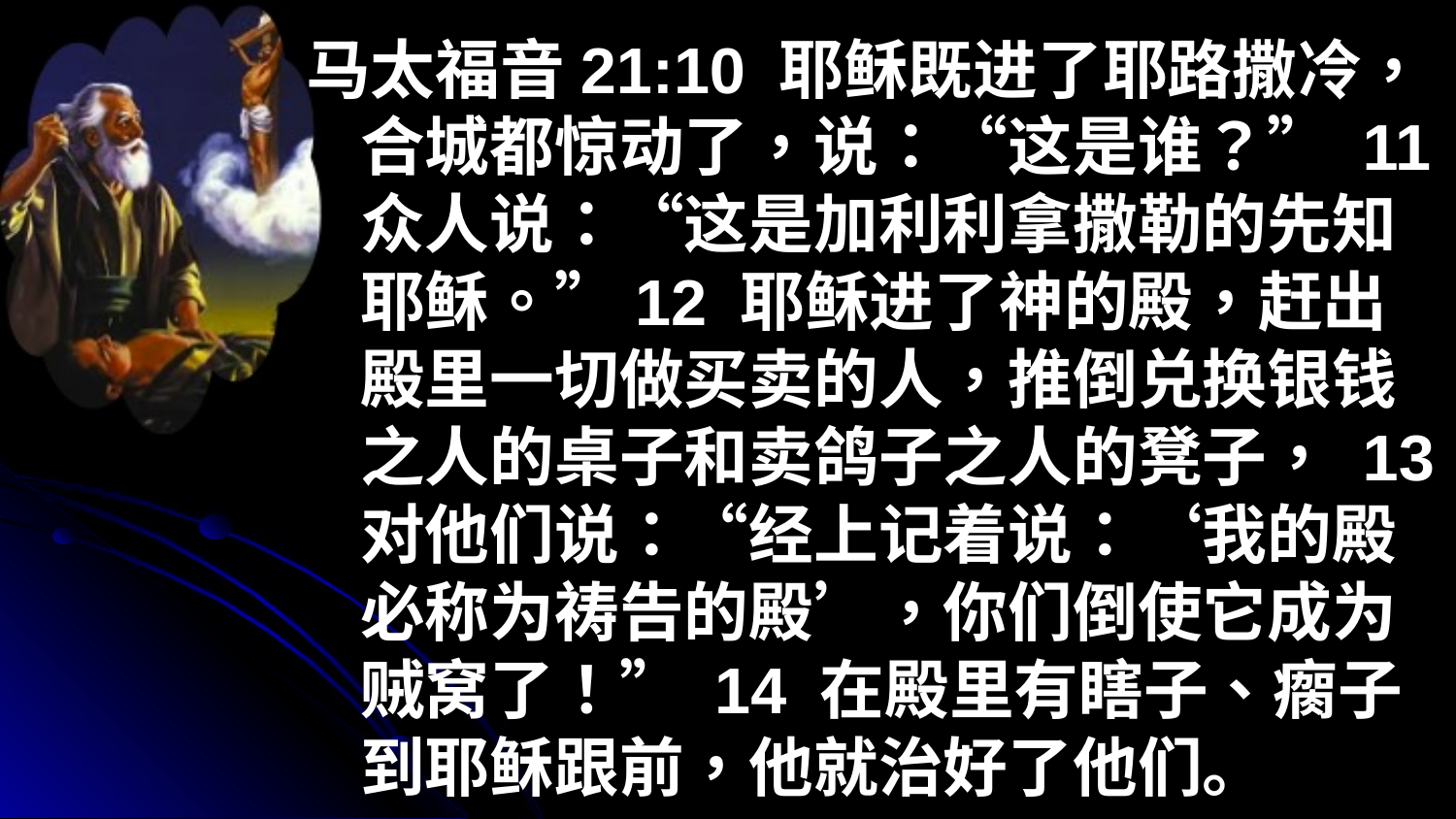

马太福音21:10 耶稣既进了耶路撒冷，合城都惊动了，说：“这是谁？” 11 众人说：“这是加利利拿撒勒的先知耶稣。”12 耶稣进了神的殿，赶出殿里一切做买卖的人，推倒兑换银钱之人的桌子和卖鸽子之人的凳子， 13 对他们说：“经上记着说：‘我的殿必称为祷告的殿’，你们倒使它成为贼窝了！” 14 在殿里有瞎子、瘸子到耶稣跟前，他就治好了他们。